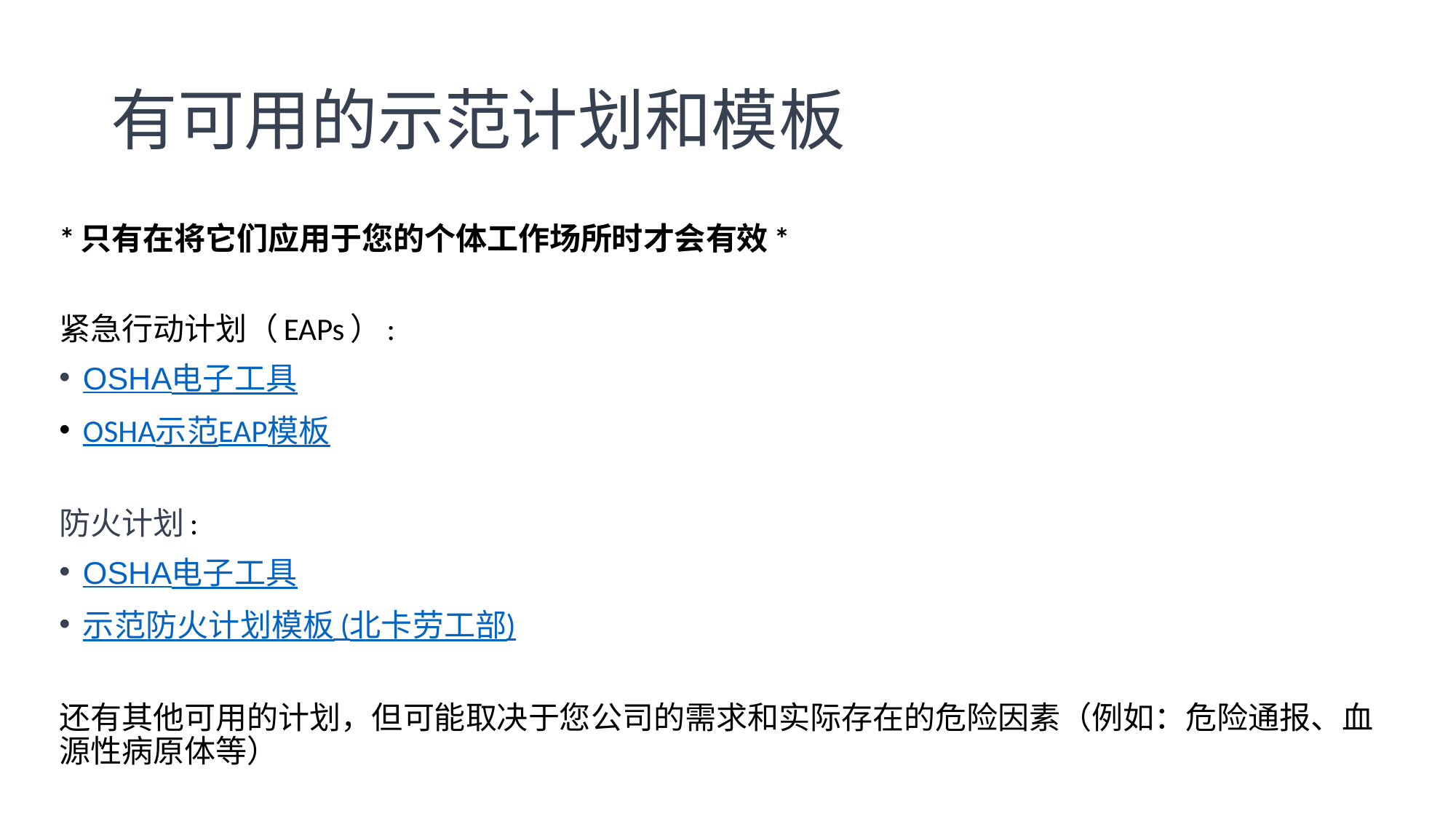

# 有可用的示范计划和模板
*只有在将它们应用于您的个体工作场所时才会有效*

紧急行动计划（EAPs）:
OSHA电子工具
OSHA示范EAP模板

防火计划:
OSHA电子工具
示范防火计划模板 (北卡劳工部)

还有其他可用的计划，但可能取决于您公司的需求和实际存在的危险因素（例如：危险通报、血源性病原体等）